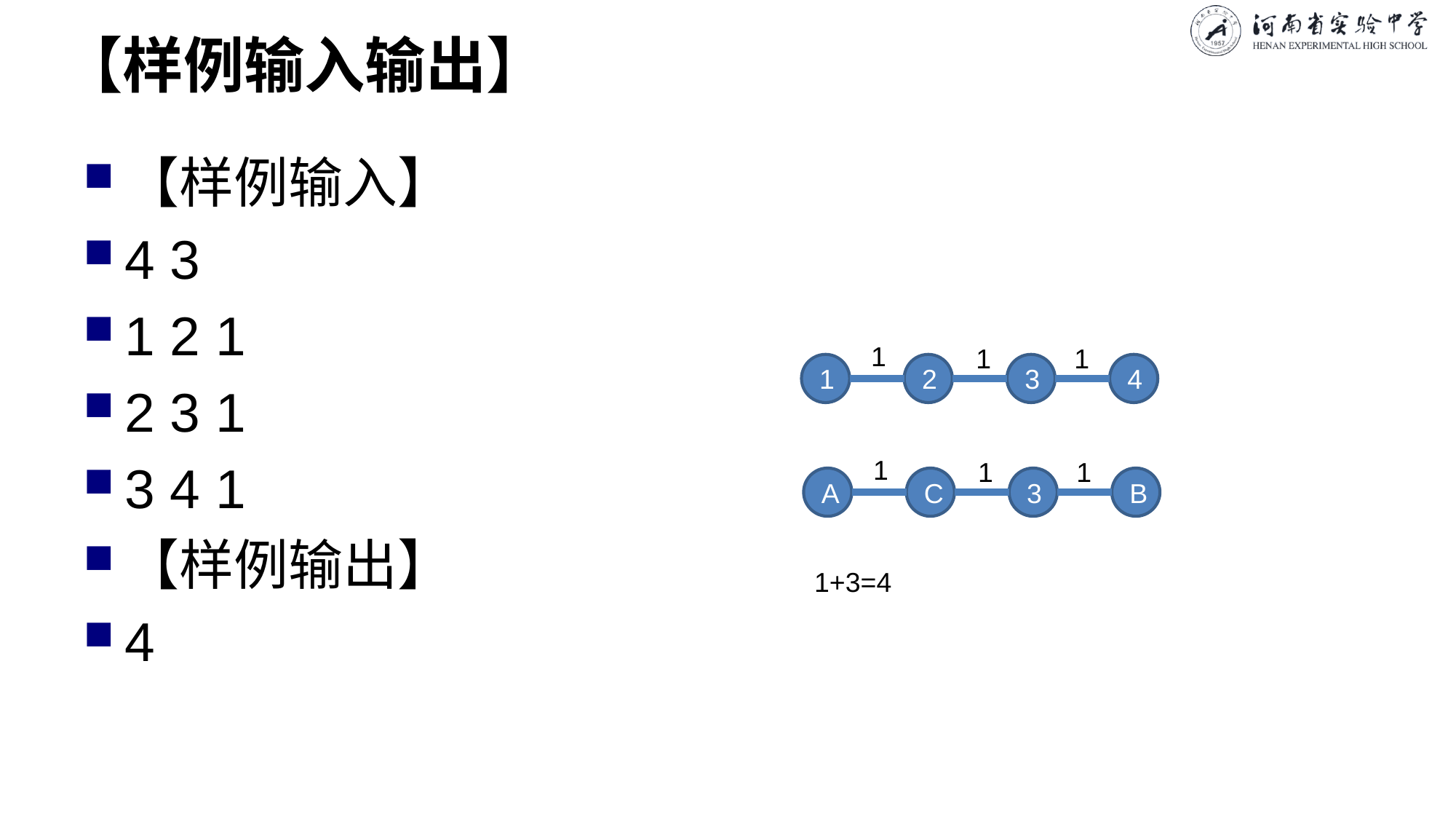

# 【样例输入输出】
【样例输入】
4 3
1 2 1
2 3 1
3 4 1
【样例输出】
4
1
1
1
1
3
2
4
1
1
1
A
3
C
B
1+3=4